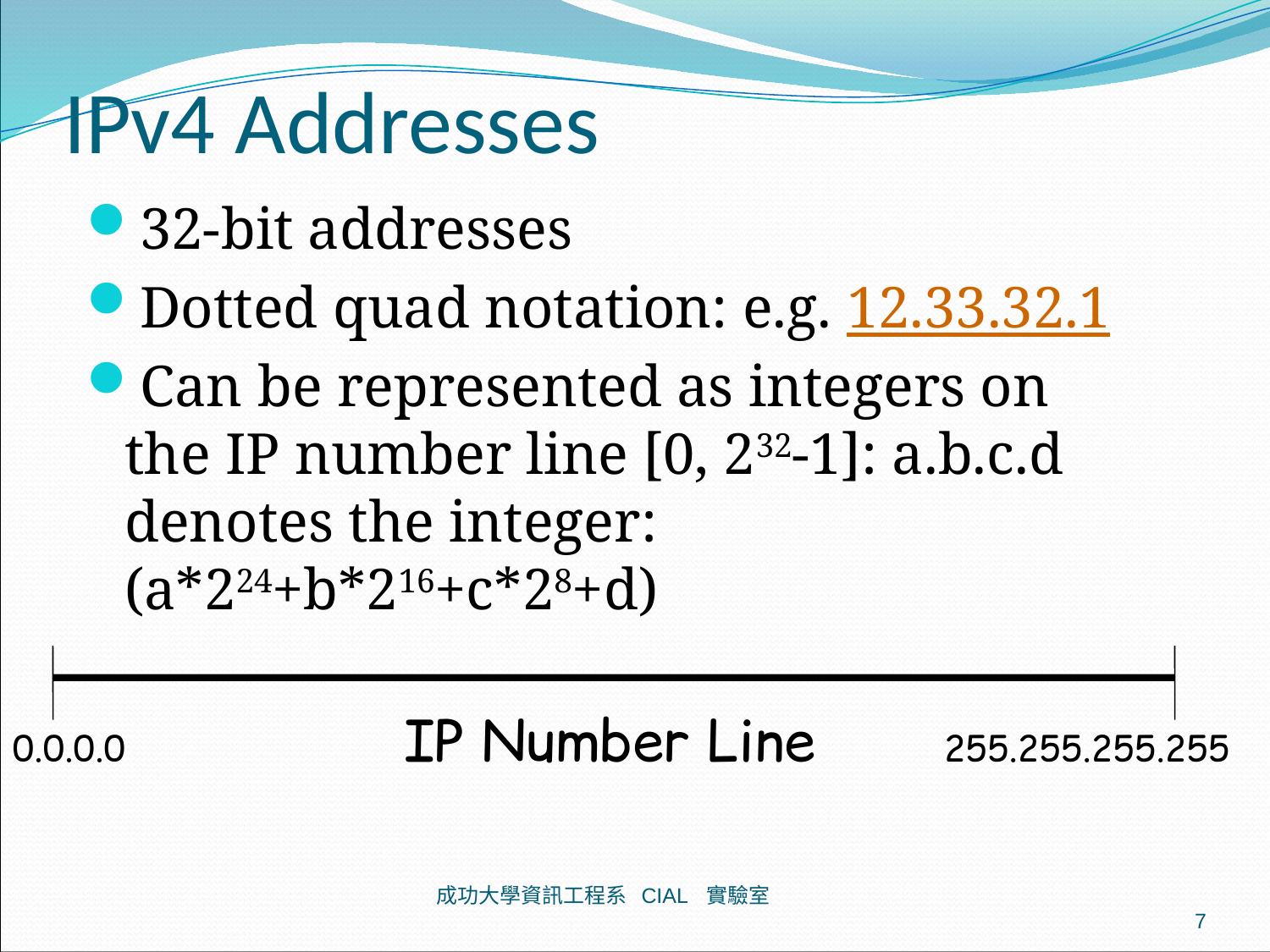

# IPv4 Addresses
32-bit addresses
Dotted quad notation: e.g. 12.33.32.1
Can be represented as integers on the IP number line [0, 232-1]: a.b.c.d denotes the integer: (a*224+b*216+c*28+d)

IP Number Line
0.0.0.0
255.255.255.255
成功大學資訊工程系  CIAL 實驗室

7